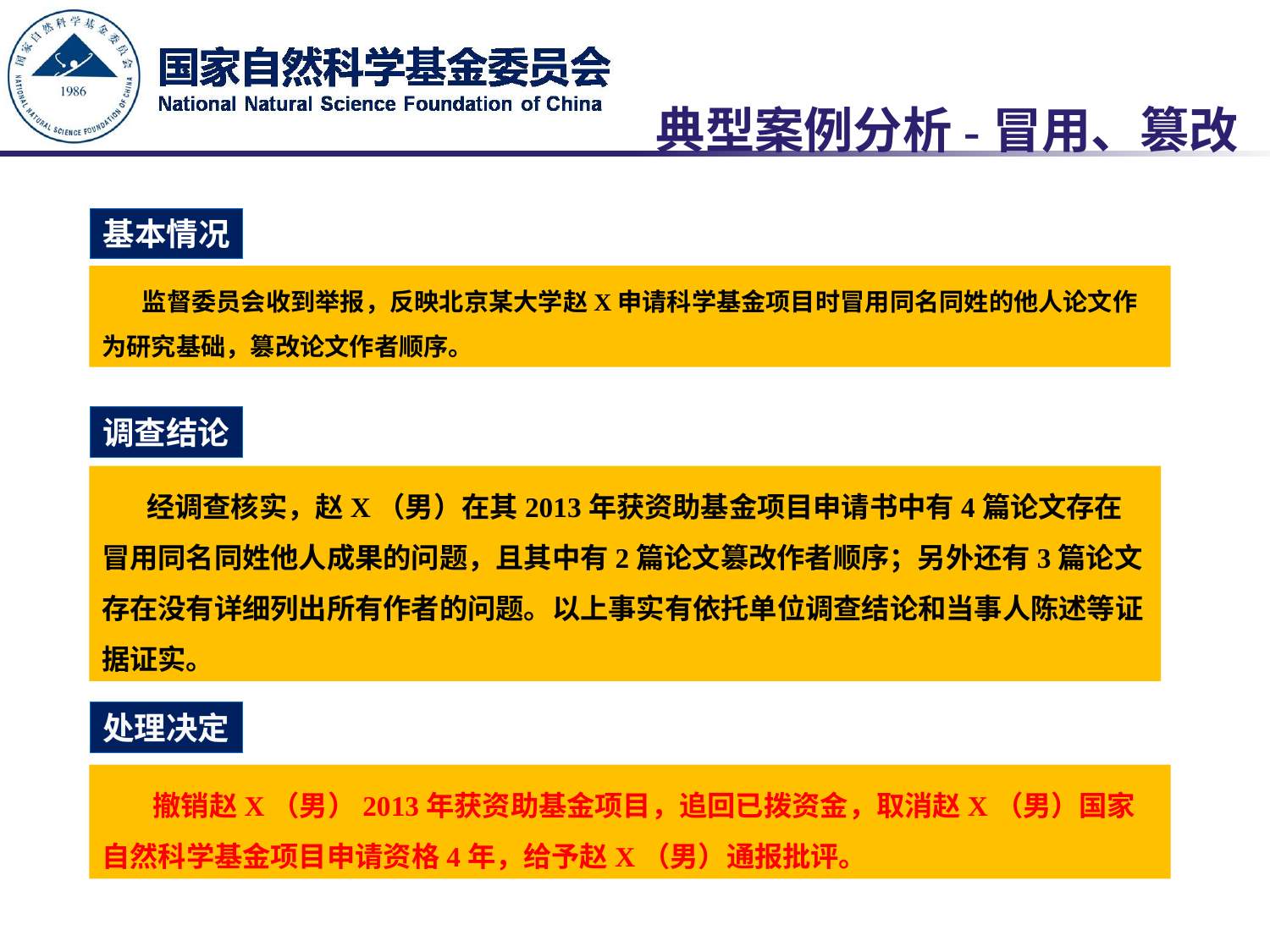

# 典型案例分析-冒用、篡改
基本情况
      监督委员会收到举报，反映北京某大学赵X申请科学基金项目时冒用同名同姓的他人论文作为研究基础，篡改论文作者顺序。
调查结论
      经调查核实，赵X（男）在其2013年获资助基金项目申请书中有4篇论文存在冒用同名同姓他人成果的问题，且其中有2篇论文篡改作者顺序；另外还有3篇论文存在没有详细列出所有作者的问题。以上事实有依托单位调查结论和当事人陈述等证据证实。
处理决定
       撤销赵X（男）2013年获资助基金项目，追回已拨资金，取消赵X（男）国家自然科学基金项目申请资格4年，给予赵X（男）通报批评。